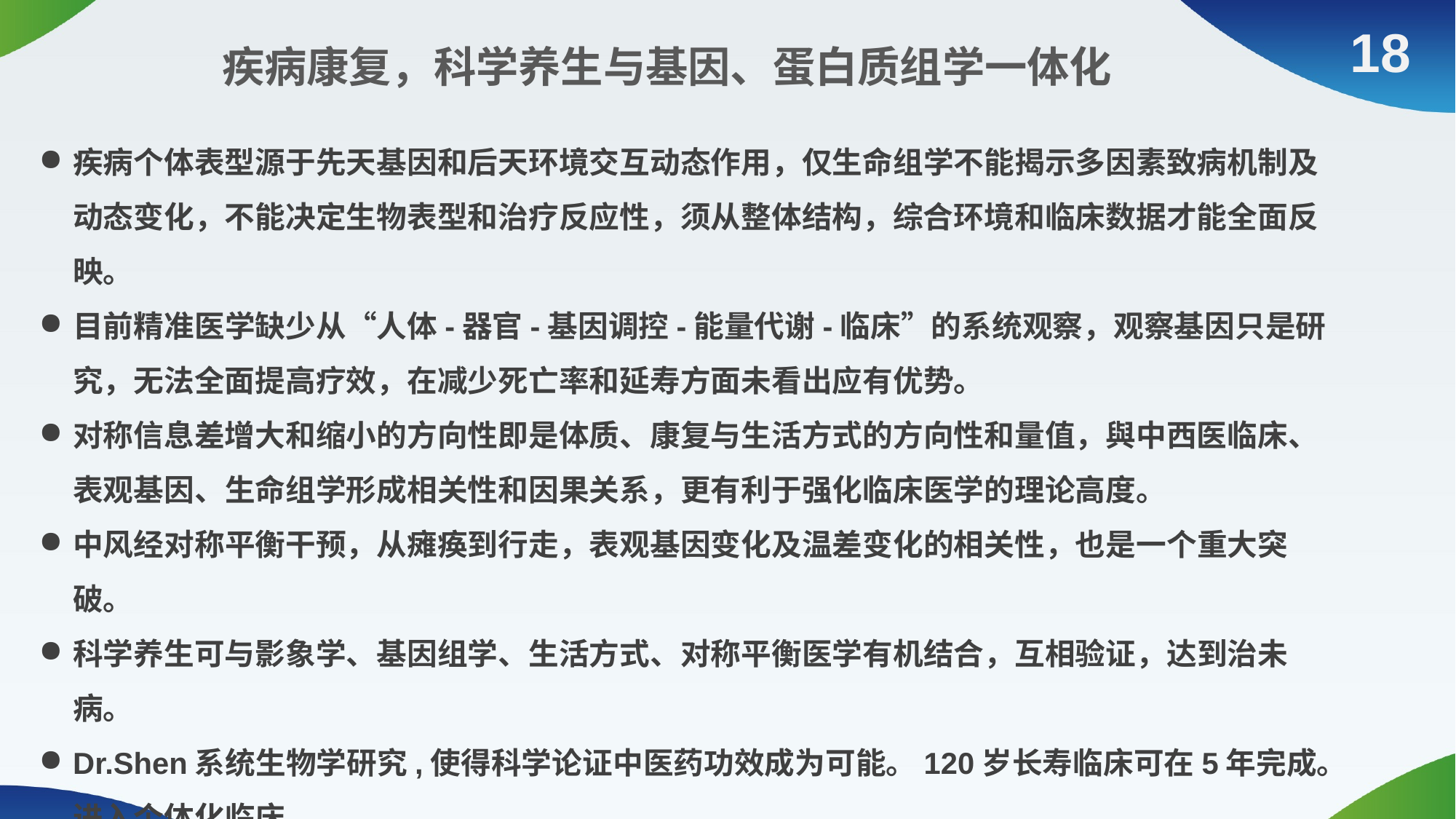

18
疾病康复，科学养生与基因、蛋白质组学一体化
疾病个体表型源于先天基因和后天环境交互动态作用，仅生命组学不能揭示多因素致病机制及动态变化，不能决定生物表型和治疗反应性，须从整体结构，综合环境和临床数据才能全面反映。
目前精准医学缺少从“人体-器官-基因调控-能量代谢-临床”的系统观察，观察基因只是研究，无法全面提高疗效，在减少死亡率和延寿方面未看出应有优势。
对称信息差增大和缩小的方向性即是体质、康复与生活方式的方向性和量值，與中西医临床、表观基因、生命组学形成相关性和因果关系，更有利于强化临床医学的理论高度。
中风经对称平衡干预，从瘫痪到行走，表观基因变化及温差变化的相关性，也是一个重大突破。
科学养生可与影象学、基因组学、生活方式、对称平衡医学有机结合，互相验证，达到治未病。
Dr.Shen系统生物学研究,使得科学论证中医药功效成为可能。120岁长寿临床可在5年完成。进入个体化临床。
Dr.Cui与Dr.Shen的合作，可为预防医学形成新兴的私人定制健康专业服务，达到了长中短三期无缝对接，延年益寿。